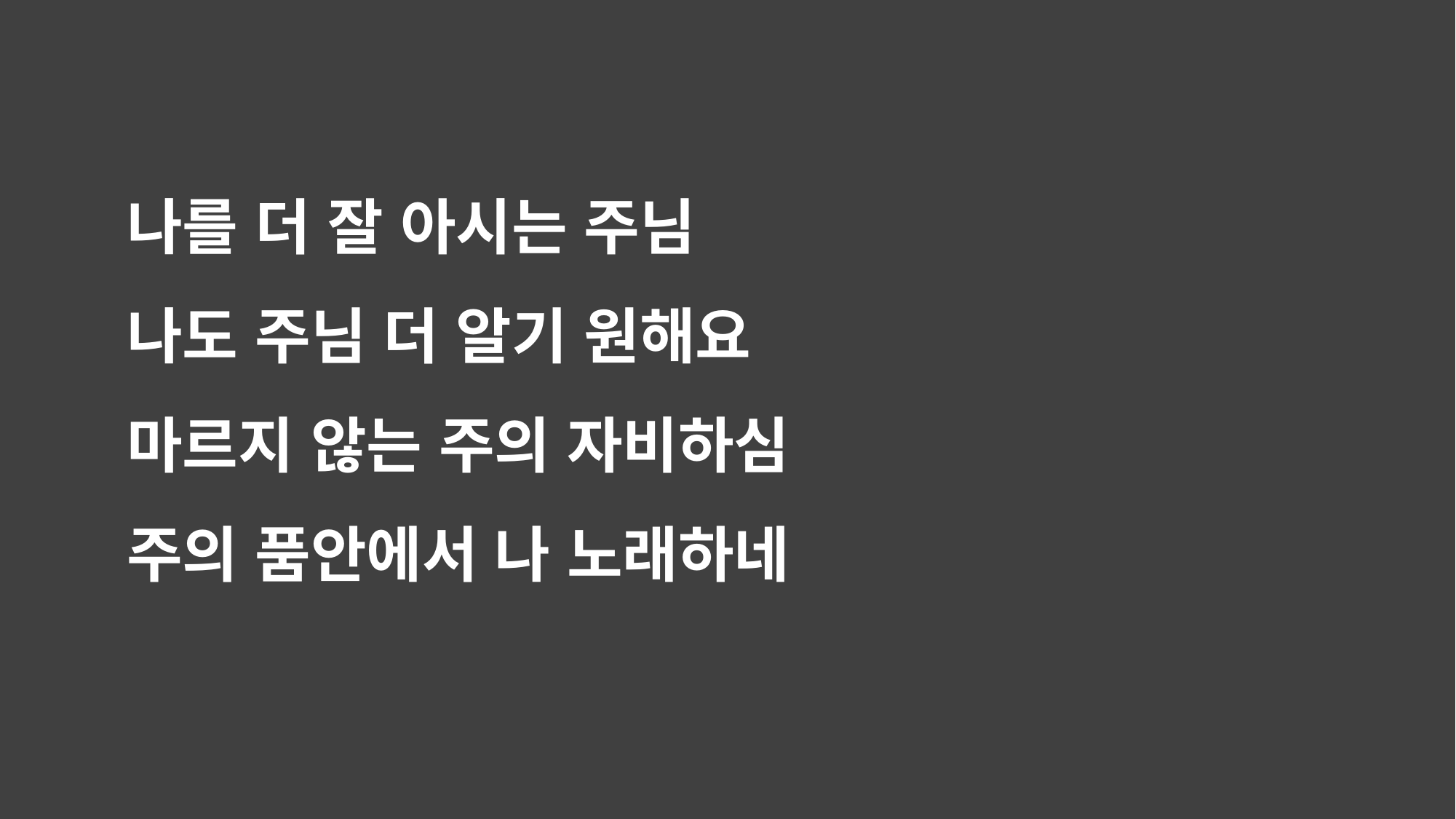

나를 더 잘 아시는 주님
나도 주님 더 알기 원해요
마르지 않는 주의 자비하심
주의 품안에서 나 노래하네